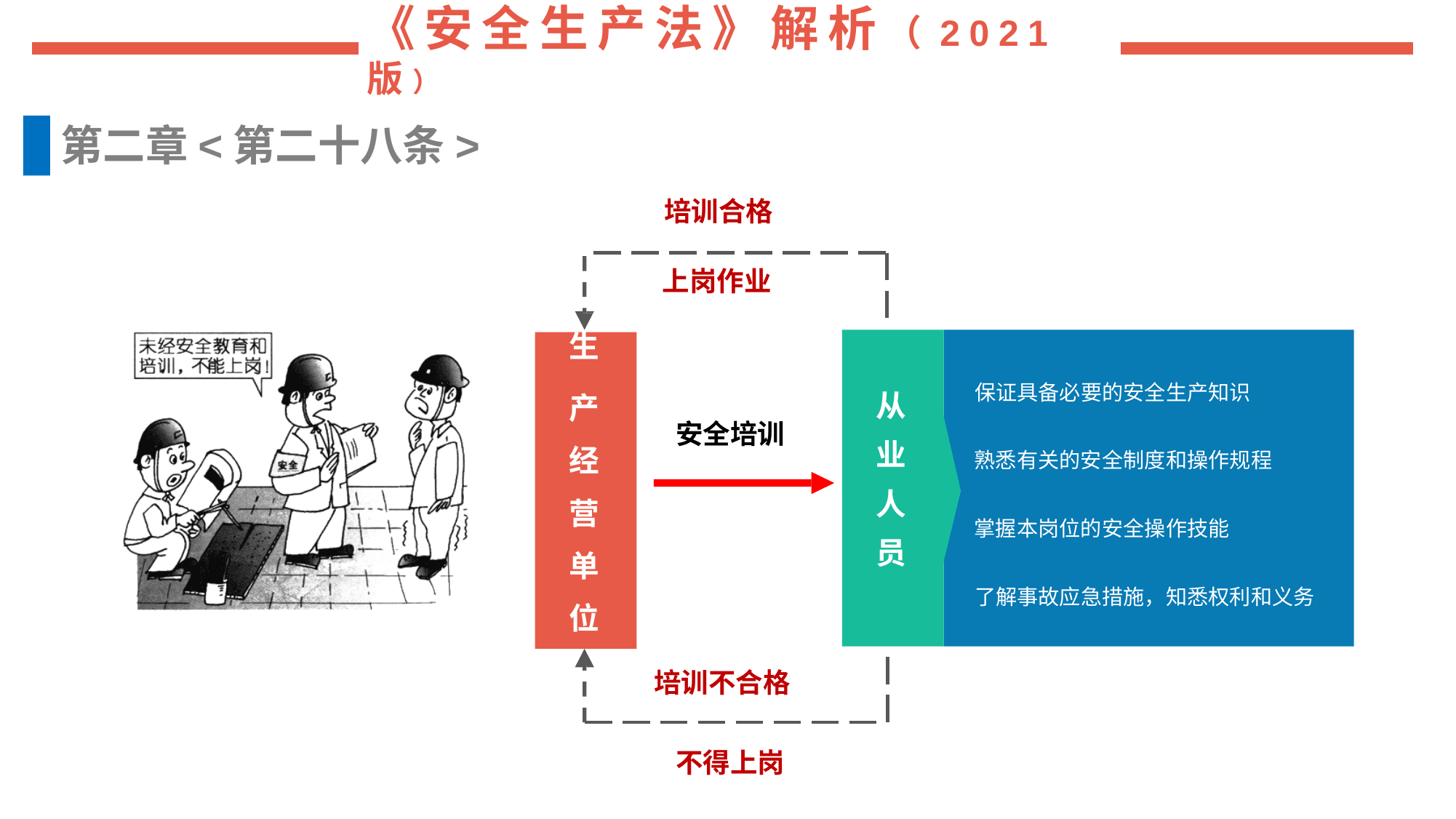

第二章<第二十八条>

培训合格

上岗作业

生

从 业 人 员
保证具备必要的安全生产知识

产
安全培训
经
熟悉有关的安全制度和操作规程

营
掌握本岗位的安全操作技能
单
了解事故应急措施，知悉权利和义务
位

培训不合格

不得上岗